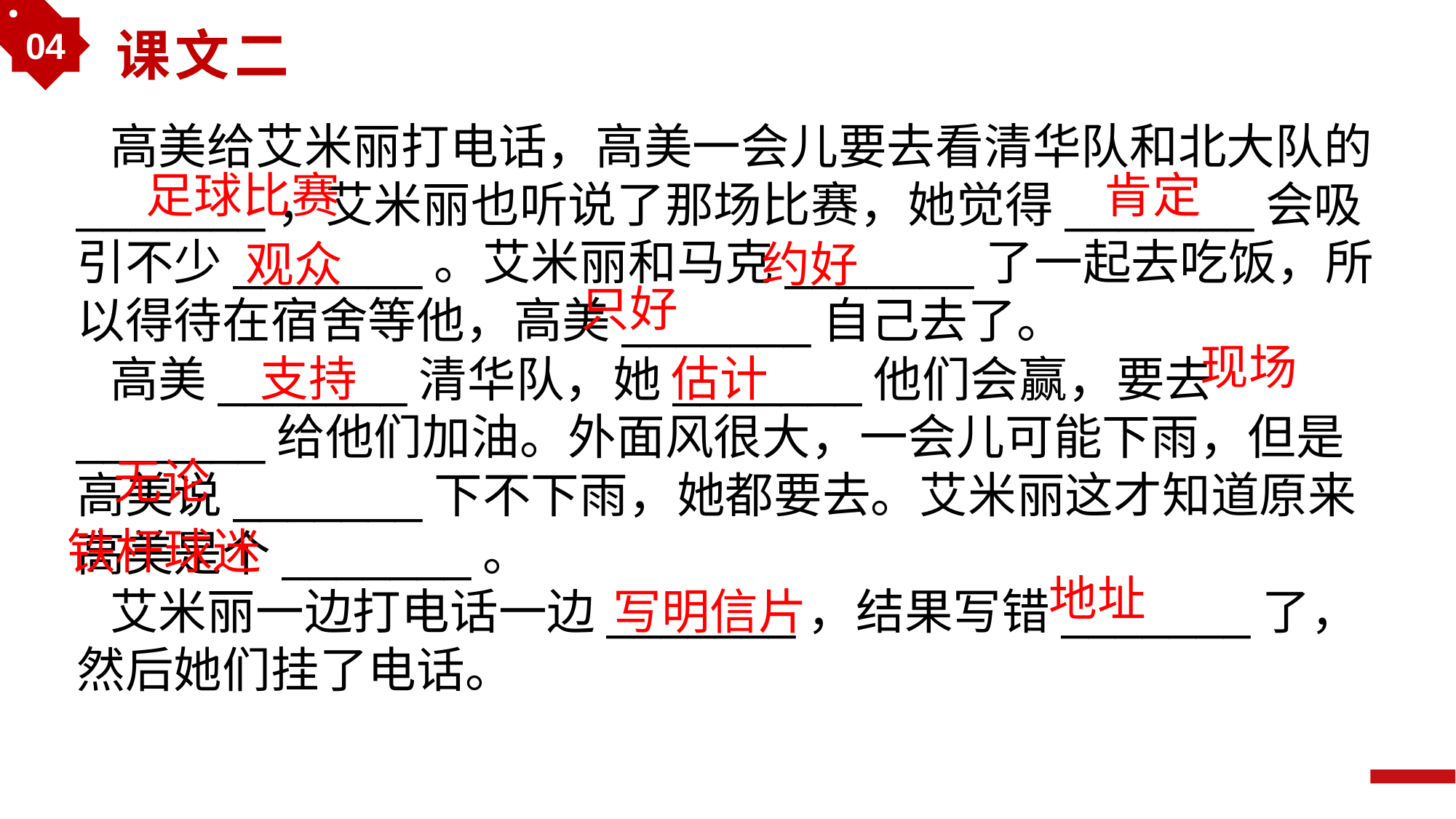

04
课文二
  高美给艾米丽打电话，高美一会儿要去看清华队和北大队的_______，艾米丽也听说了那场比赛，她觉得_______会吸引不少_______。艾米丽和马克_______了一起去吃饭，所以得待在宿舍等他，高美_______自己去了。
  高美_______清华队，她_______他们会赢，要去_______给他们加油。外面风很大，一会儿可能下雨，但是高美说_______下不下雨，她都要去。艾米丽这才知道原来高美是个_______。
  艾米丽一边打电话一边_______，结果写错_______了，然后她们挂了电话。
足球比赛
肯定
观众
约好
只好
现场
支持
估计
无论
铁杆球迷
地址
写明信片